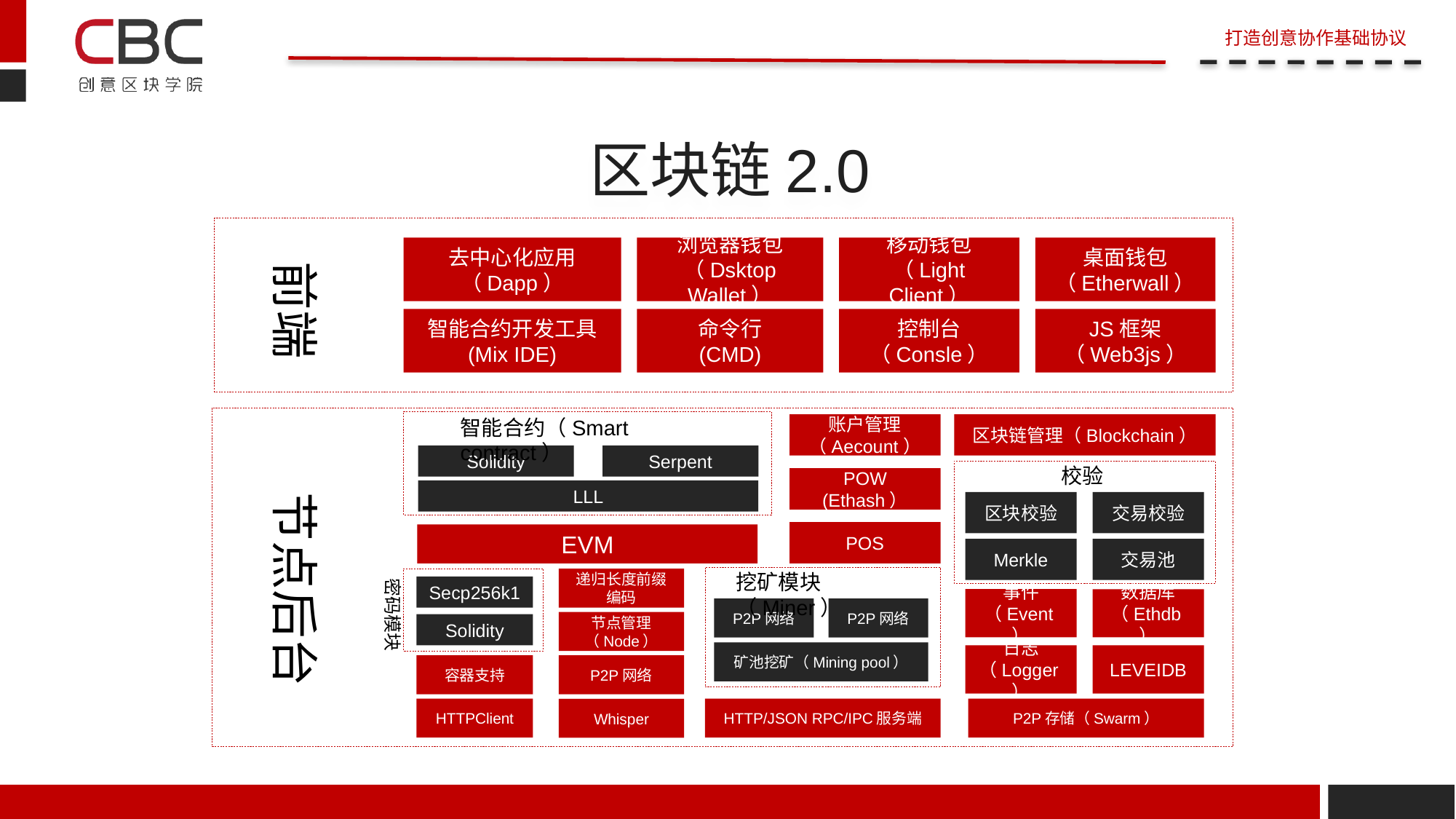

# 区块链2.0

去中心化应用
（Dapp）
浏览器钱包
（Dsktop Wallet）
移动钱包
（Light Client）
桌面钱包
（Etherwall）
前端
智能合约开发工具
(Mix IDE)
命令行
(CMD)
控制台
（Consle）
JS框架
（Web3js）

智能合约（Smart contract）

账户管理
（Aecount）
区块链管理（Blockchain）
Solidity
Serpent
校验

POW
(Ethash）
LLL
节点后台
区块校验
交易校验
POS
EVM
Merkle
交易池
挖矿模块（Miner）
密码模块

递归长度前缀编码
Secp256k1
事件（Event）
数据库（Ethdb）
P2P网络
P2P网络
节点管理（Node）
Solidity
矿池挖矿（Mining pool）
日志（Logger）
LEVEIDB
容器支持
P2P网络
HTTPClient
HTTP/JSON RPC/IPC服务端
P2P存储（Swarm）
Whisper
8